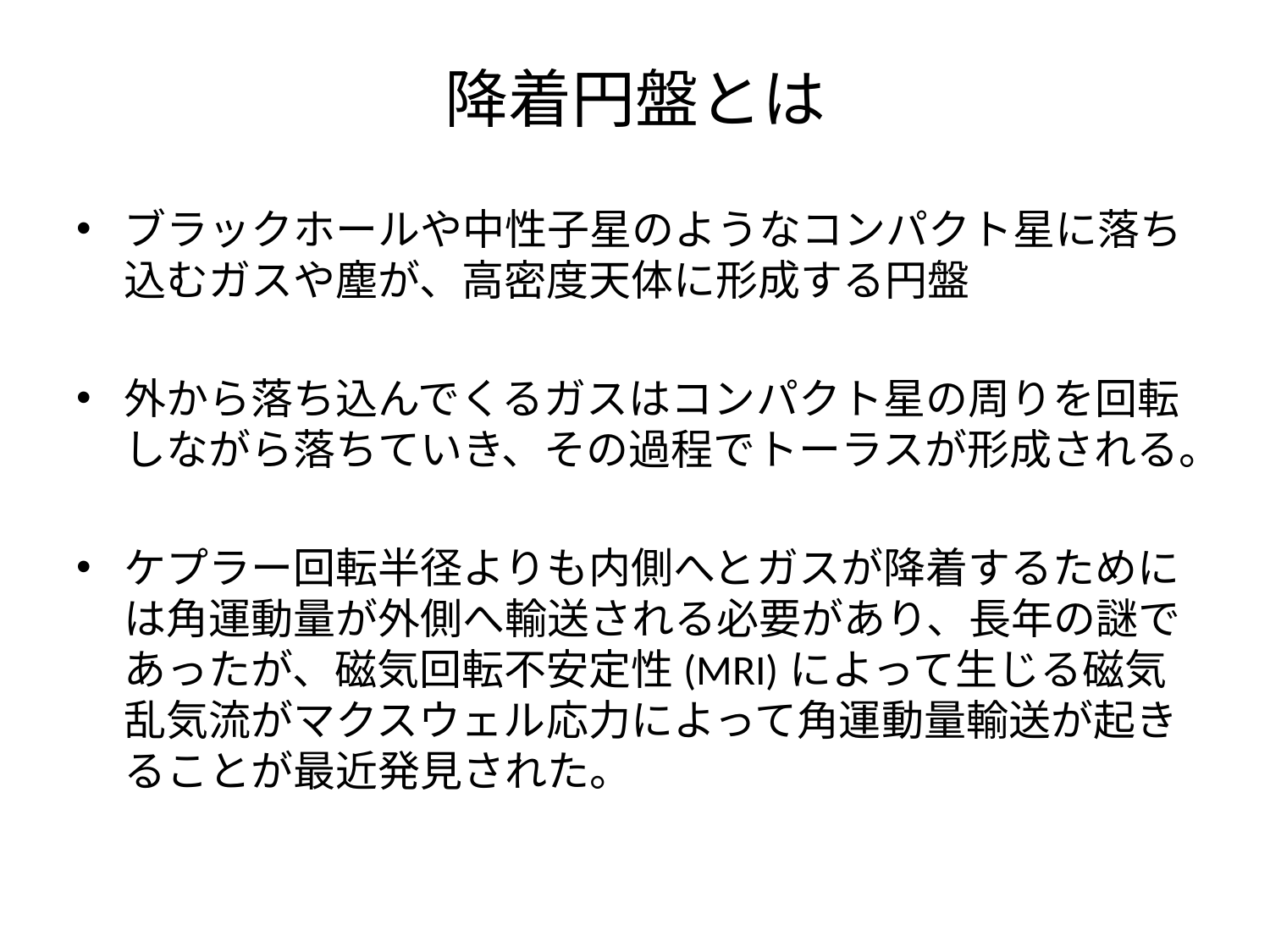

# 降着円盤とは
ブラックホールや中性子星のようなコンパクト星に落ち込むガスや塵が、高密度天体に形成する円盤

外から落ち込んでくるガスはコンパクト星の周りを回転しながら落ちていき、その過程でトーラスが形成される。

ケプラー回転半径よりも内側へとガスが降着するためには角運動量が外側へ輸送される必要があり、長年の謎であったが、磁気回転不安定性(MRI)によって生じる磁気乱気流がマクスウェル応力によって角運動量輸送が起きることが最近発見された。